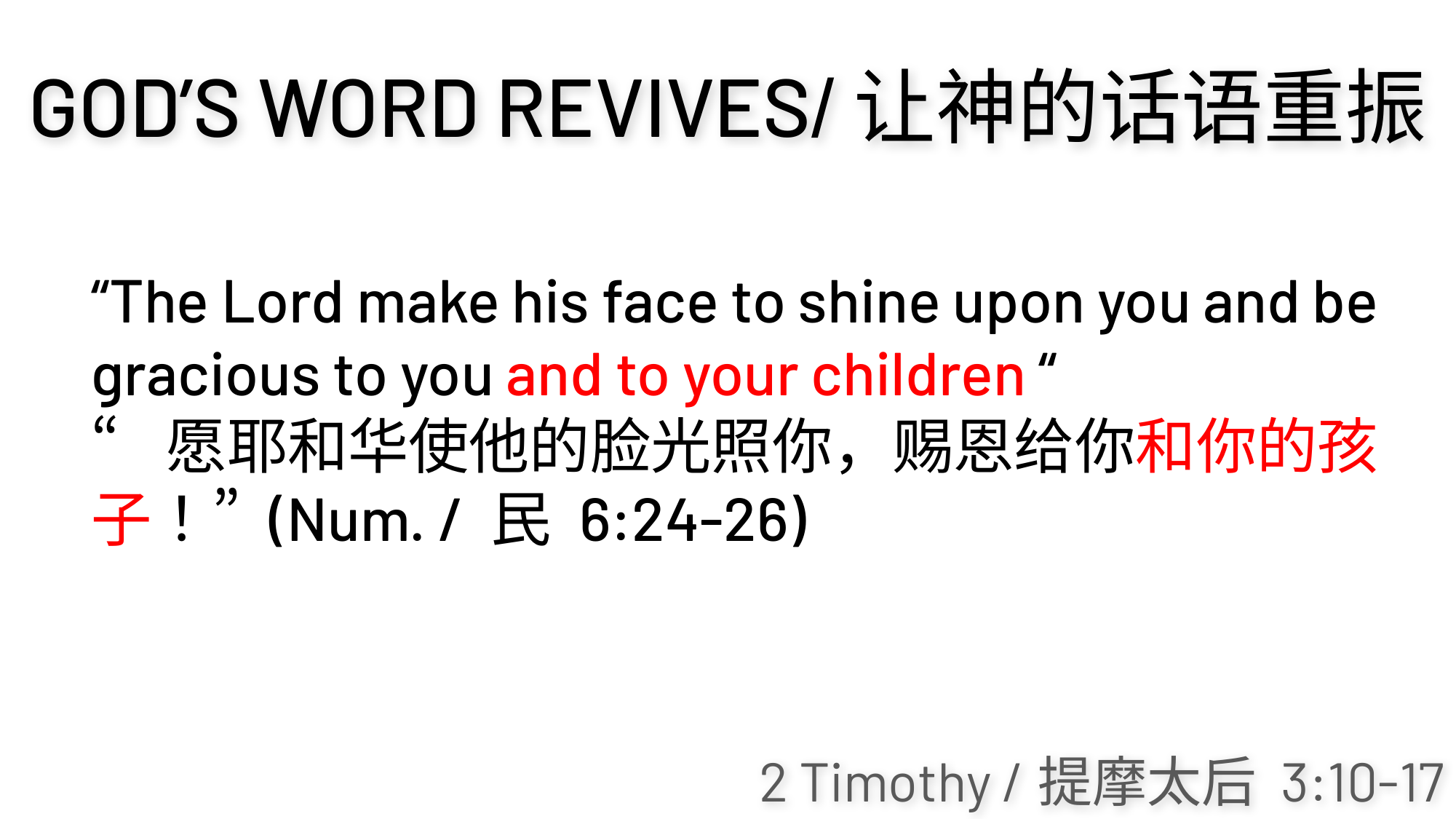

GOD’S WORD REVIVES/让神的话语重振
“The Lord make his face to shine upon you and be gracious to you and to your children “
“愿耶和华使他的脸光照你，赐恩给你和你的孩子！” (Num. / 民 6:24-26)
2 Timothy /提摩太后 3:10-17